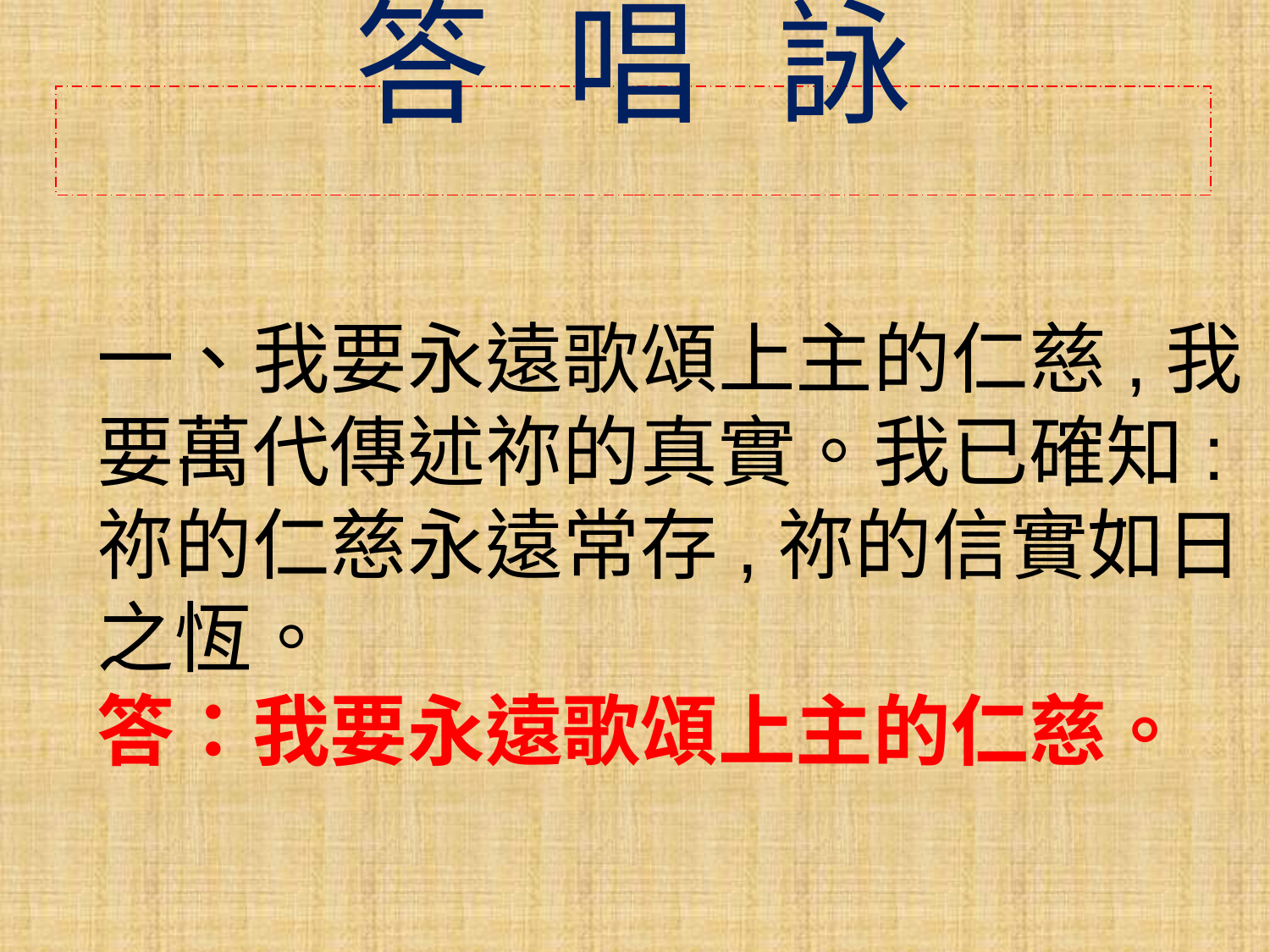

答  唱  詠

一、我要永遠歌頌上主的仁慈,我要萬代傳述祢的真實。我已確知:祢的仁慈永遠常存,祢的信實如日之恆。
答：我要永遠歌頌上主的仁慈。